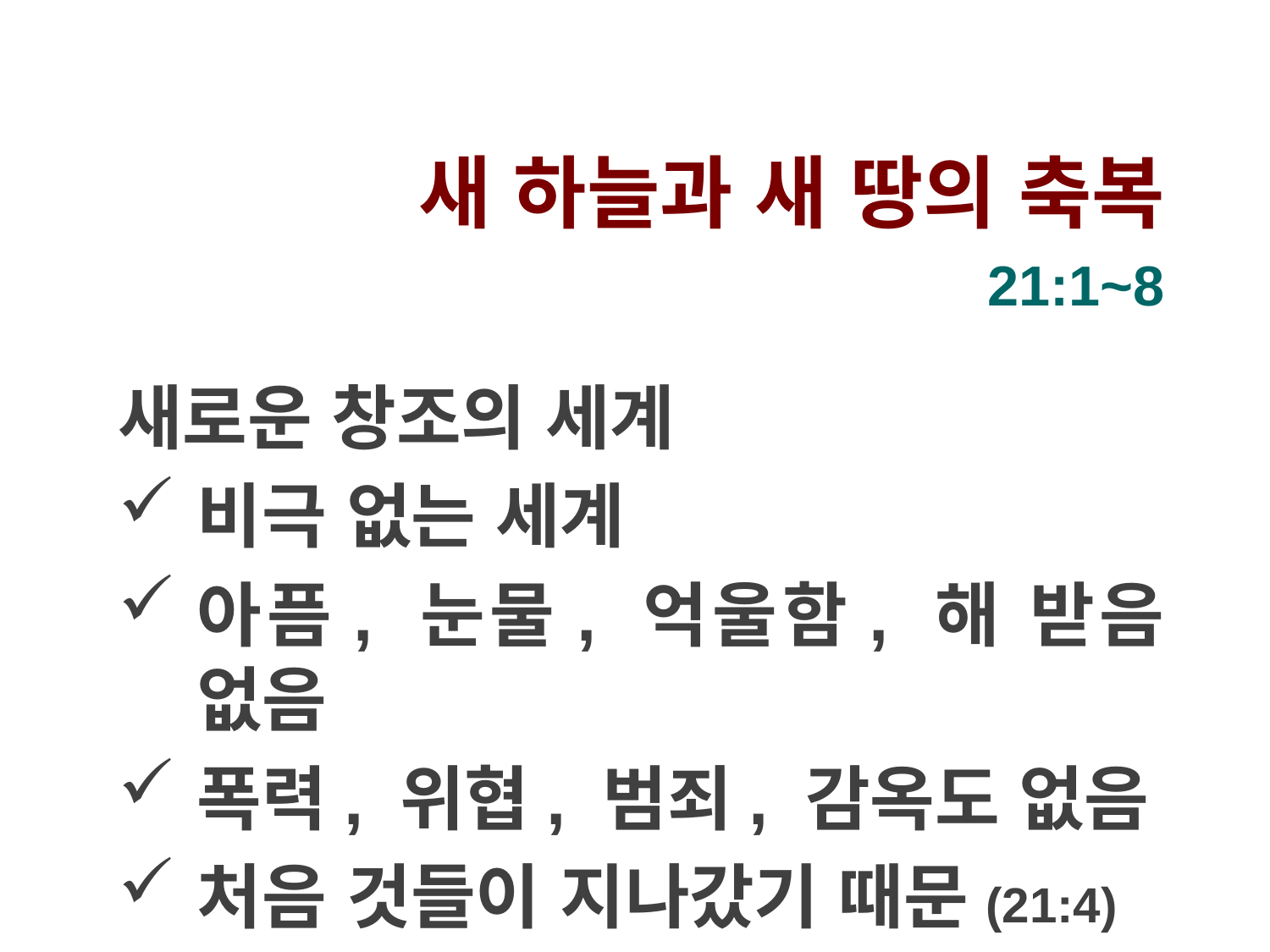

새 하늘과 새 땅의 축복
21:1~8
새로운 창조의 세계
비극 없는 세계
아픔, 눈물, 억울함, 해 받음 없음
폭력, 위협, 범죄, 감옥도 없음
처음 것들이 지나갔기 때문(21:4)